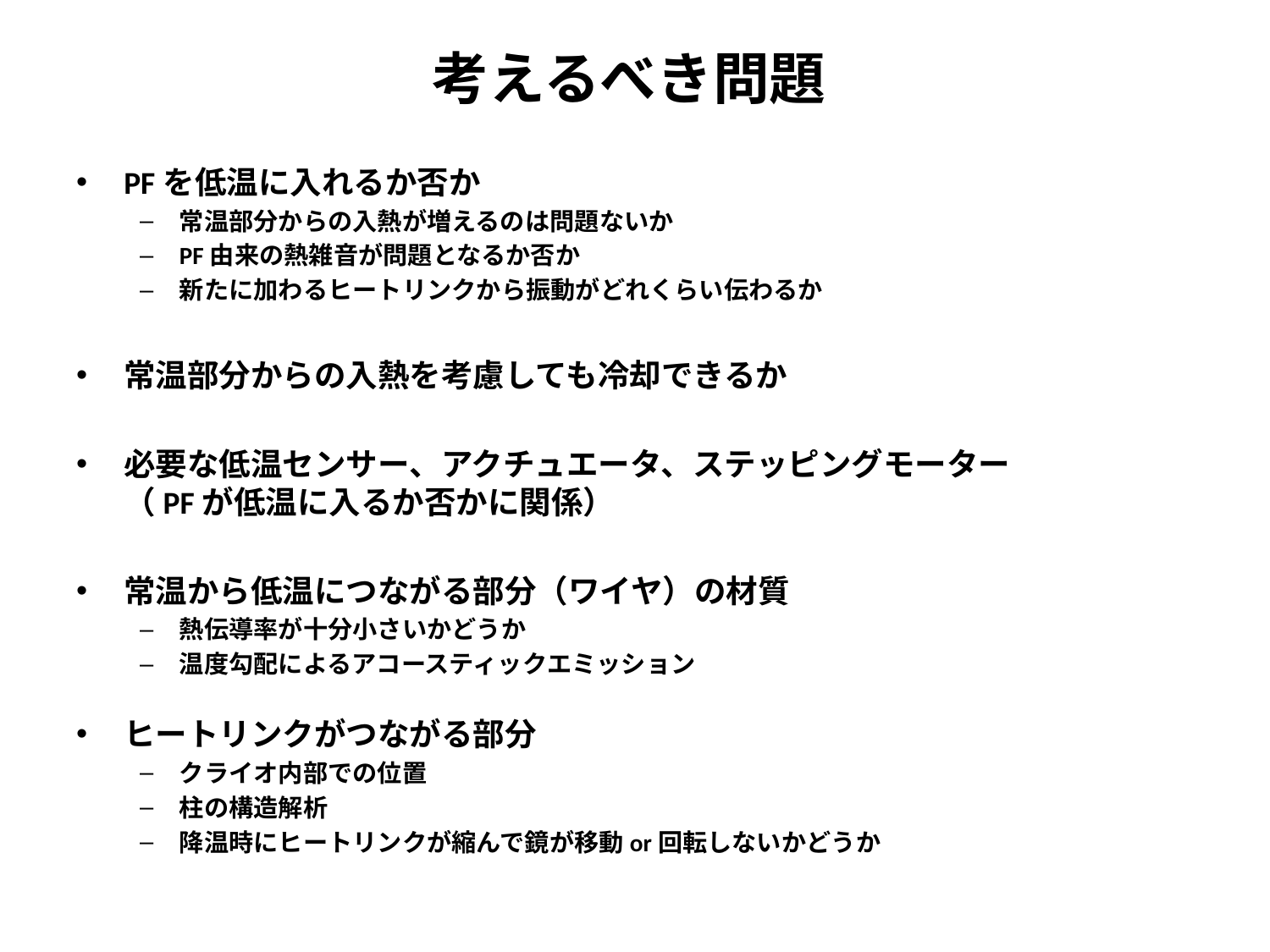

# 考えるべき問題
PFを低温に入れるか否か
常温部分からの入熱が増えるのは問題ないか
PF由来の熱雑音が問題となるか否か
新たに加わるヒートリンクから振動がどれくらい伝わるか

常温部分からの入熱を考慮しても冷却できるか

必要な低温センサー、アクチュエータ、ステッピングモーター
（PFが低温に入るか否かに関係）

常温から低温につながる部分（ワイヤ）の材質
熱伝導率が十分小さいかどうか
温度勾配によるアコースティックエミッション
ヒートリンクがつながる部分
クライオ内部での位置
柱の構造解析
降温時にヒートリンクが縮んで鏡が移動or回転しないかどうか